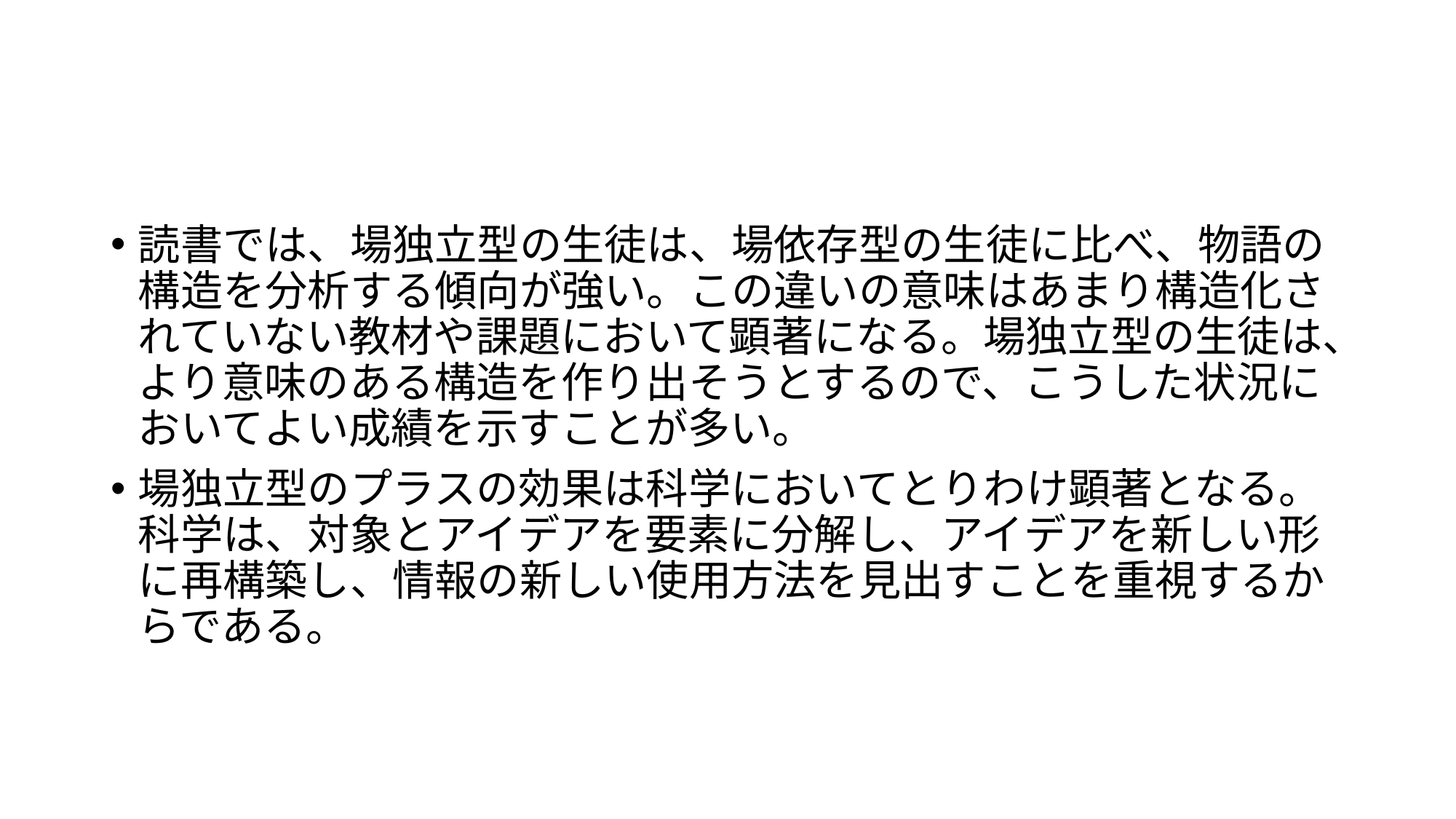

#
読書では、場独立型の生徒は、場依存型の生徒に比べ、物語の構造を分析する傾向が強い。この違いの意味はあまり構造化されていない教材や課題において顕著になる。場独立型の生徒は、より意味のある構造を作り出そうとするので、こうした状況においてよい成績を示すことが多い。
場独立型のプラスの効果は科学においてとりわけ顕著となる。科学は、対象とアイデアを要素に分解し、アイデアを新しい形に再構築し、情報の新しい使用方法を見出すことを重視するからである。